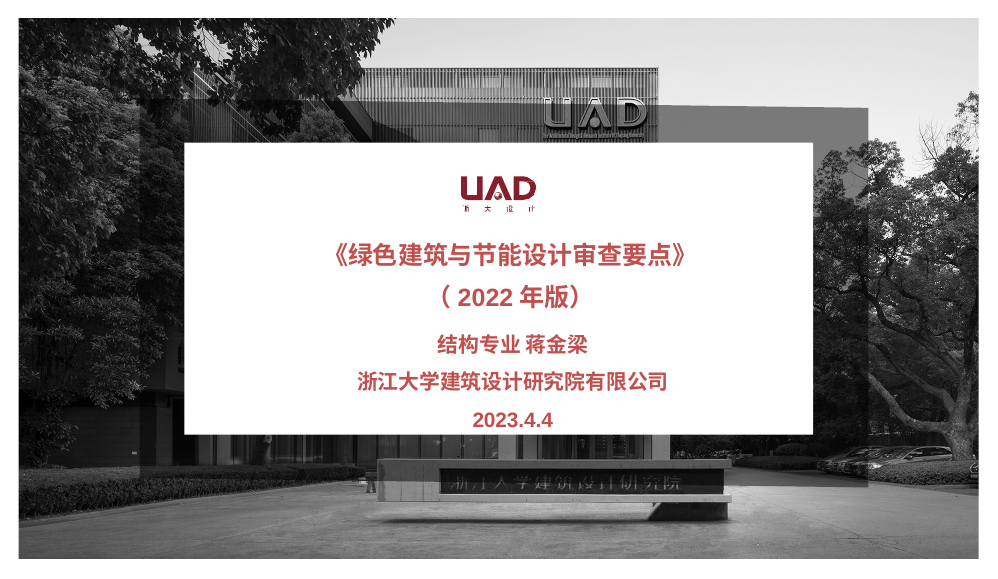

《绿色建筑与节能设计审查要点》
（2022年版）
结构专业 蒋金梁
浙江大学建筑设计研究院有限公司
2023.4.4